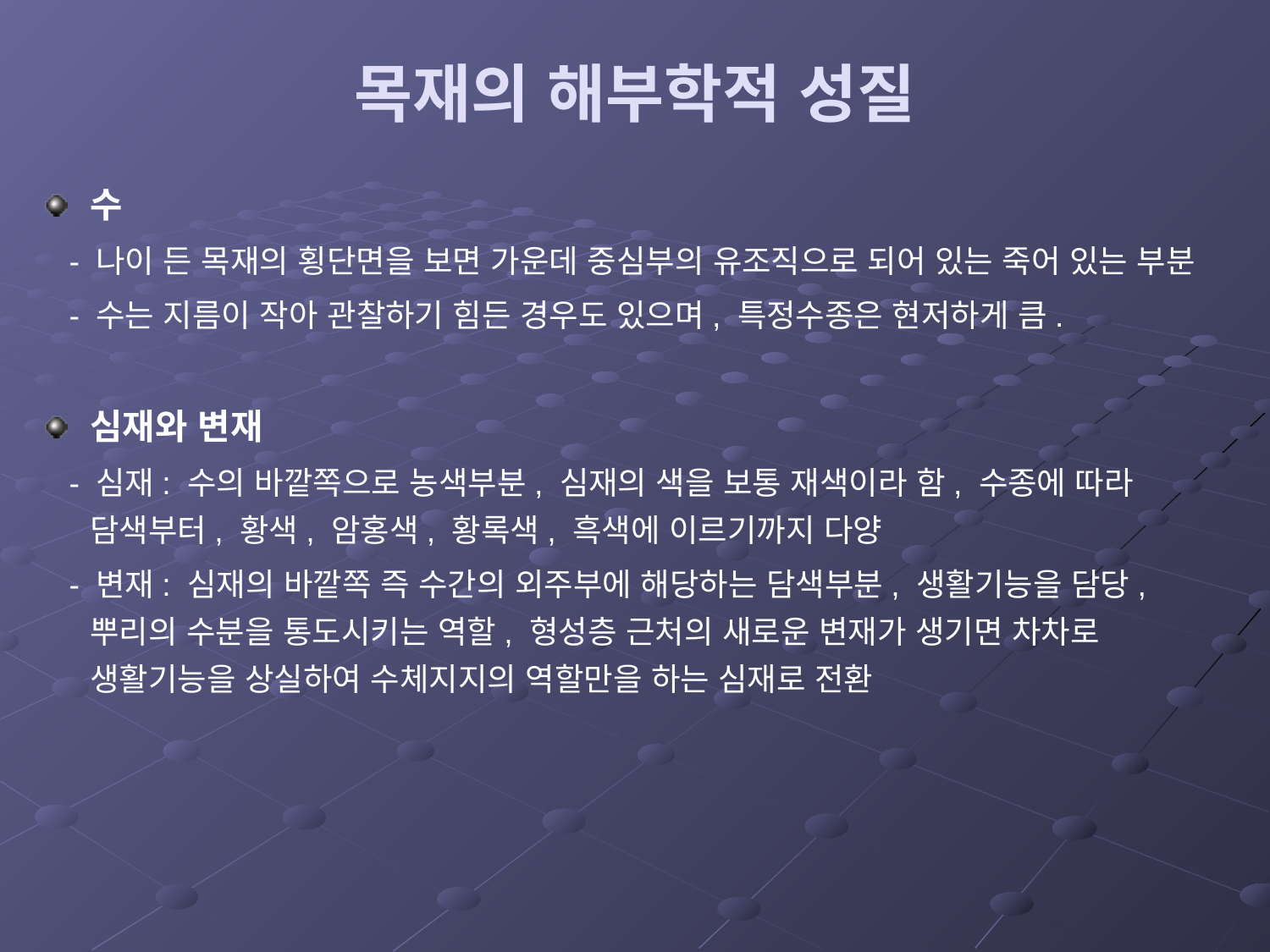

# 목재의 해부학적 성질
수
   - 나이 든 목재의 횡단면을 보면 가운데 중심부의 유조직으로 되어 있는 죽어 있는 부분
   - 수는 지름이 작아 관찰하기 힘든 경우도 있으며, 특정수종은 현저하게 큼.

심재와 변재
   - 심재: 수의 바깥쪽으로 농색부분, 심재의 색을 보통 재색이라 함, 수종에 따라 담색부터, 황색, 암홍색, 황록색, 흑색에 이르기까지 다양
   - 변재: 심재의 바깥쪽 즉 수간의 외주부에 해당하는 담색부분, 생활기능을 담당, 뿌리의 수분을 통도시키는 역할, 형성층 근처의 새로운 변재가 생기면 차차로 생활기능을 상실하여 수체지지의 역할만을 하는 심재로 전환